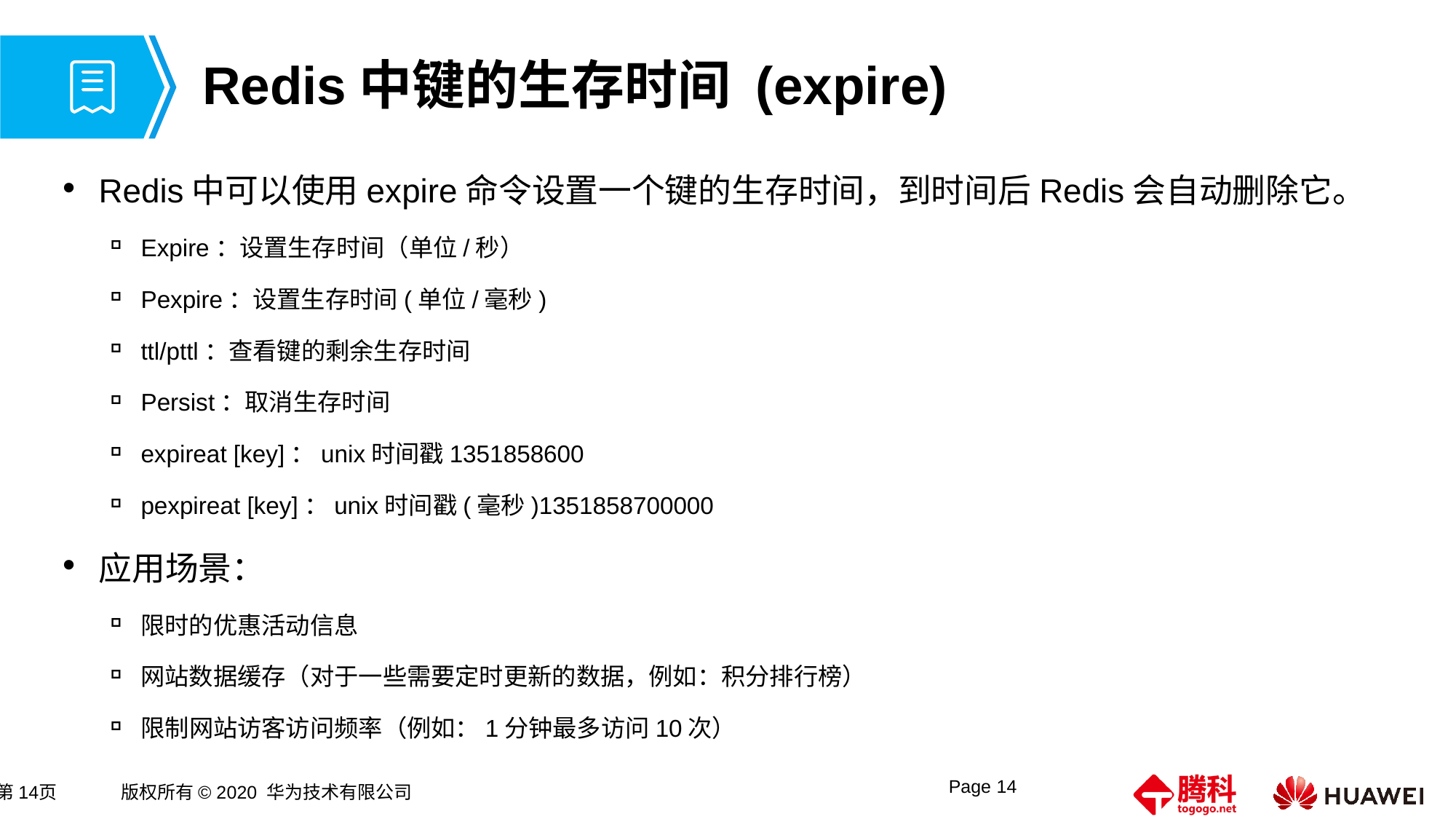

# Redis中键的生存时间 (expire)
Redis中可以使用expire命令设置一个键的生存时间，到时间后Redis会自动删除它。
Expire：设置生存时间（单位/秒）
Pexpire：设置生存时间(单位/毫秒)
ttl/pttl：查看键的剩余生存时间
Persist：取消生存时间
expireat [key]：unix时间戳1351858600
pexpireat [key]：unix时间戳(毫秒)1351858700000
应用场景：
限时的优惠活动信息
网站数据缓存（对于一些需要定时更新的数据，例如：积分排行榜）
限制网站访客访问频率（例如：1分钟最多访问10次）